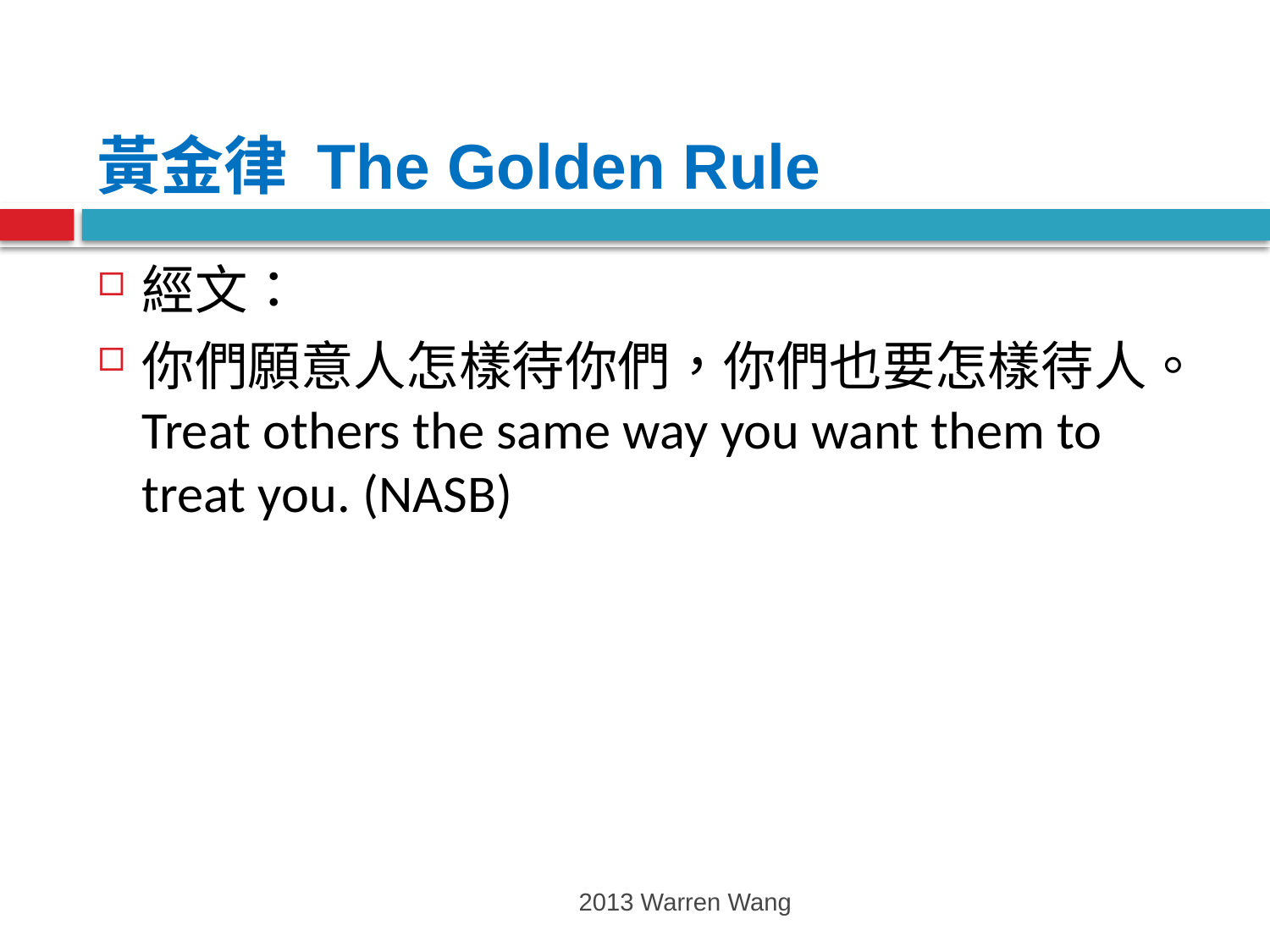

# 黃金律 The Golden Rule
經文：
你們願意人怎樣待你們，你們也要怎樣待人。Treat others the same way you want them to treat you. (NASB)
2013 Warren Wang